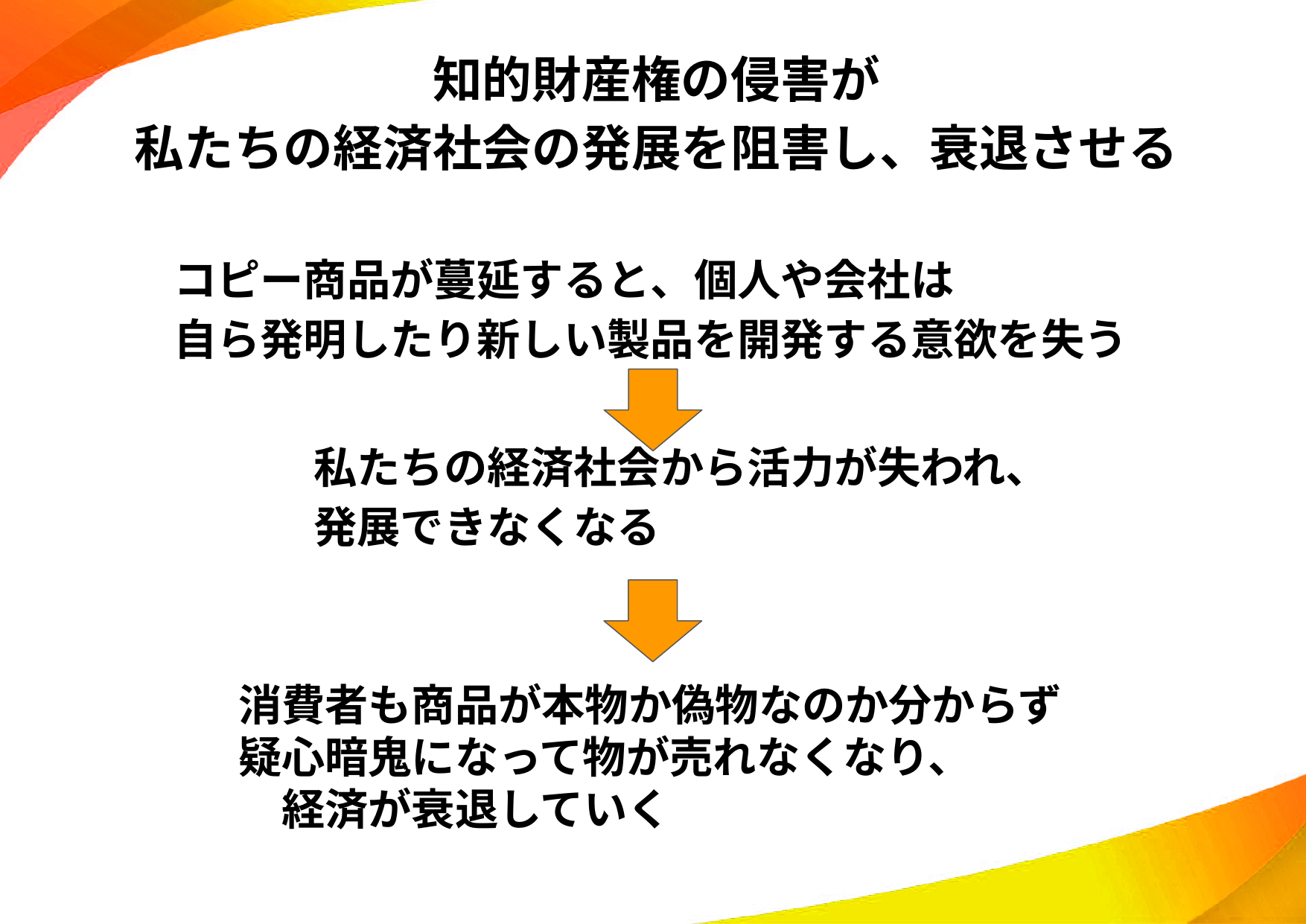

# 知的財産権の侵害が 私たちの経済社会の発展を阻害し、衰退させる
コピー商品が蔓延すると、個人や会社は
自ら発明したり新しい製品を開発する意欲を失う

私たちの経済社会から活力が失われ、
発展できなくなる

消費者も商品が本物か偽物なのか分からず疑心暗鬼になって物が売れなくなり、　　　経済が衰退していく